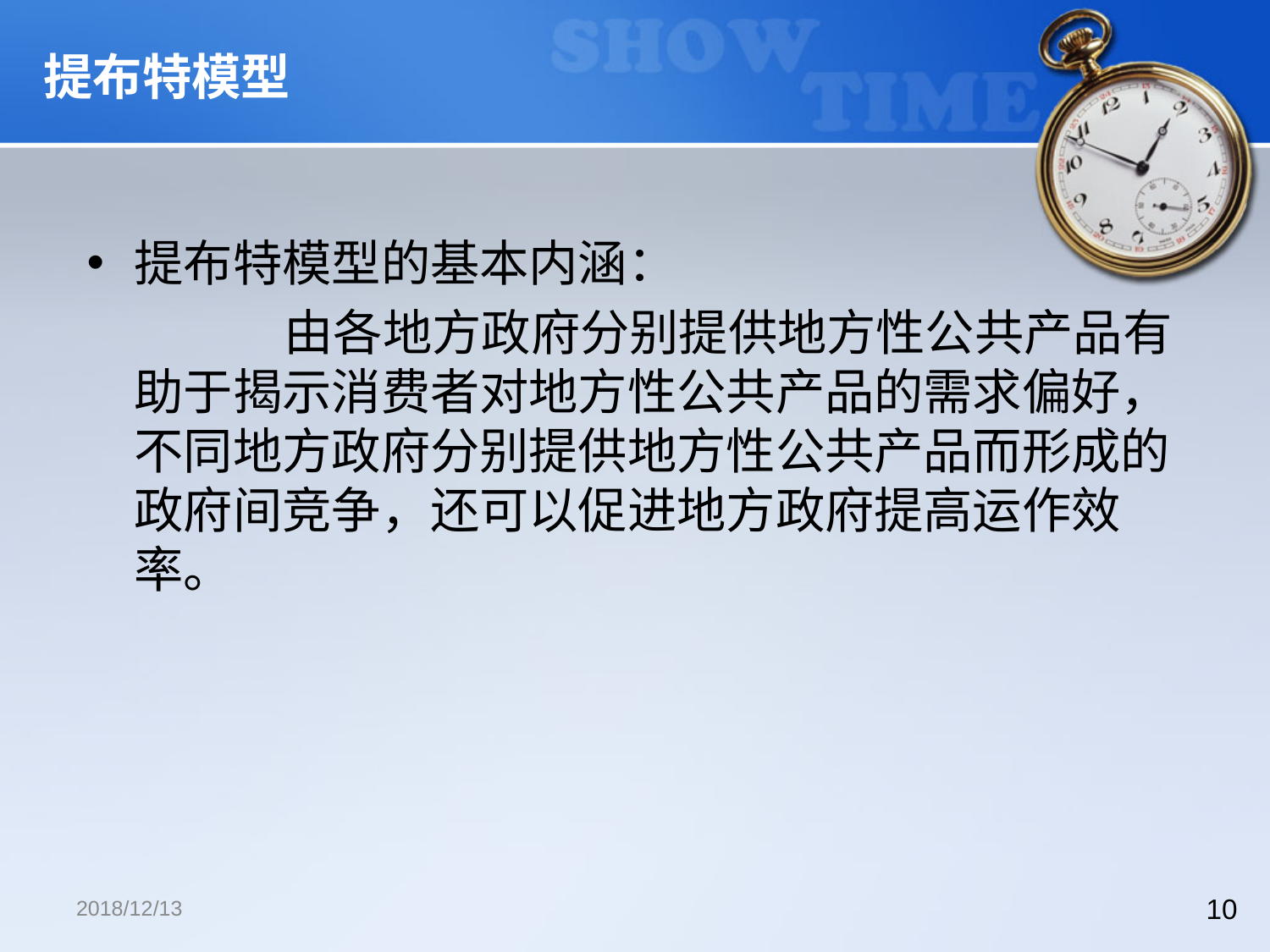

# 提布特模型
提布特模型的基本内涵：
		 由各地方政府分别提供地方性公共产品有助于揭示消费者对地方性公共产品的需求偏好，不同地方政府分别提供地方性公共产品而形成的政府间竞争，还可以促进地方政府提高运作效率。
2018/12/13
10